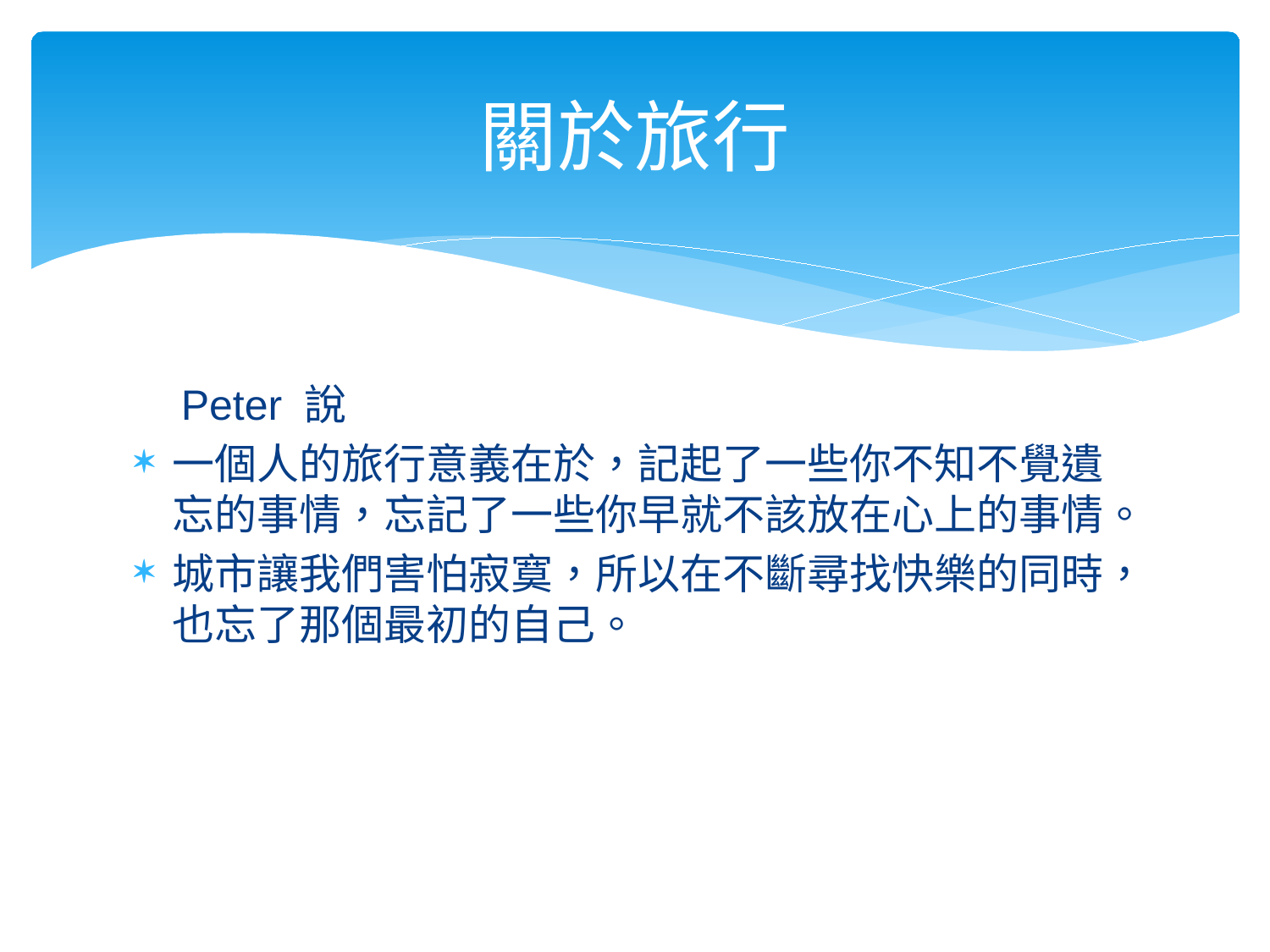

# 關於旅行
    Peter 說
一個人的旅行意義在於，記起了一些你不知不覺遺忘的事情，忘記了一些你早就不該放在心上的事情。
城市讓我們害怕寂寞，所以在不斷尋找快樂的同時，也忘了那個最初的自己。